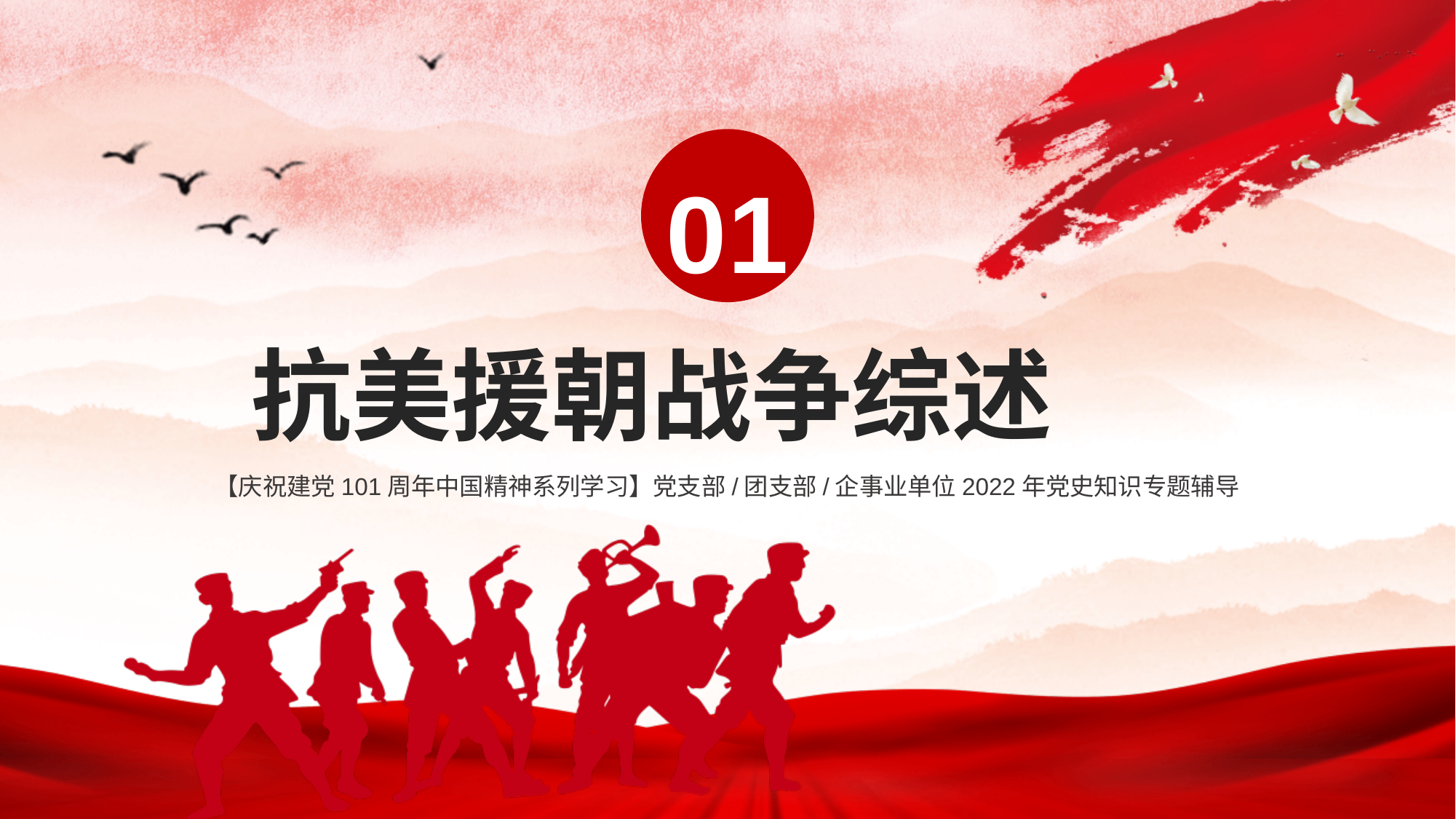

01
抗美援朝战争综述
【庆祝建党101周年中国精神系列学习】党支部/团支部/企事业单位2022年党史知识专题辅导